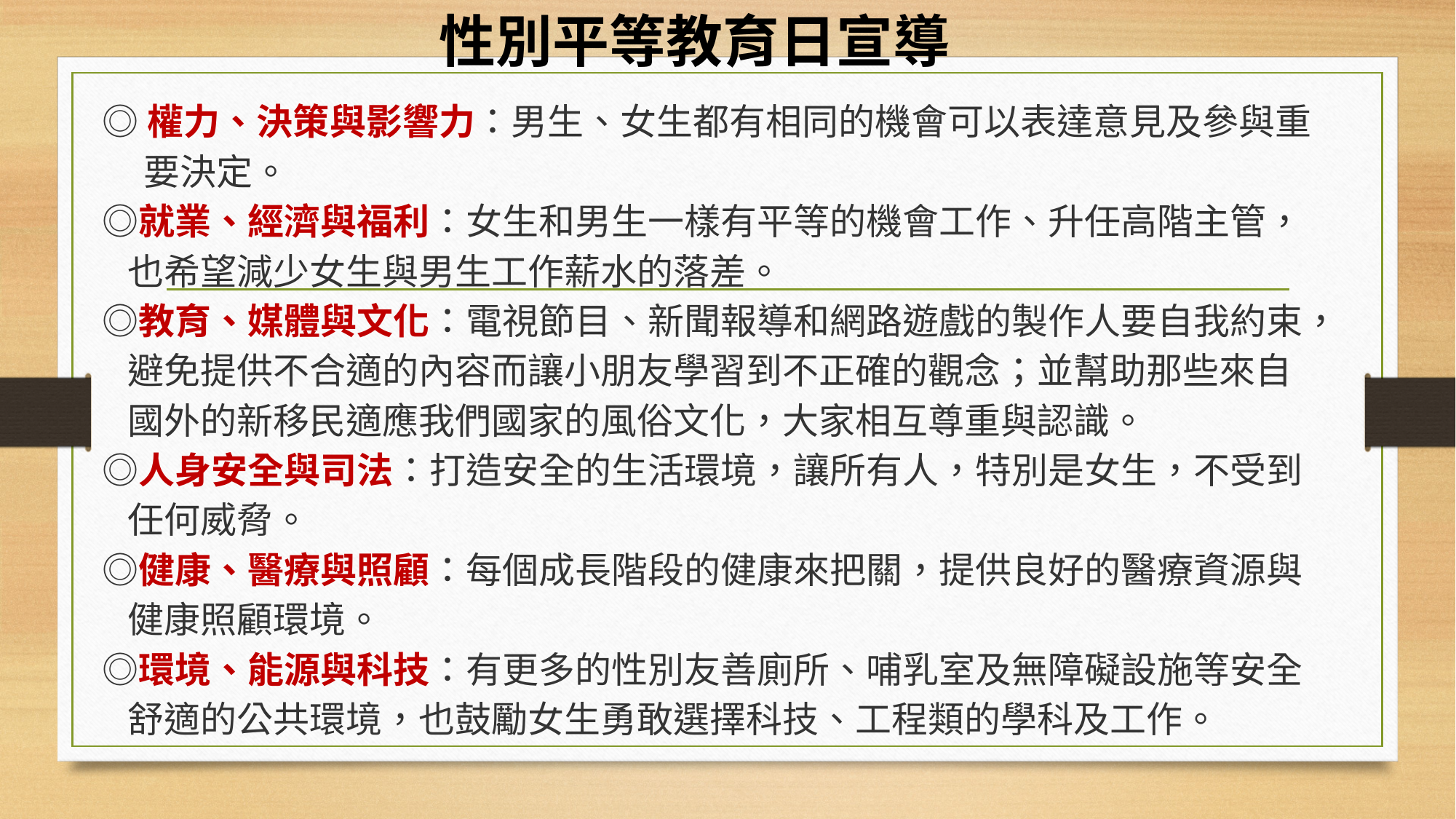

# 性別平等教育日宣導
◎權力、決策與影響力：男生、女生都有相同的機會可以表達意見及參與重
    要決定。 
◎就業、經濟與福利：女生和男生一樣有平等的機會工作、升任高階主管，
  也希望減少女生與男生工作薪水的落差。
◎教育、媒體與文化：電視節目、新聞報導和網路遊戲的製作人要自我約束，
  避免提供不合適的內容而讓小朋友學習到不正確的觀念；並幫助那些來自
  國外的新移民適應我們國家的風俗文化，大家相互尊重與認識。
◎人身安全與司法：打造安全的生活環境，讓所有人，特別是女生，不受到
  任何威脅。
◎健康、醫療與照顧：每個成長階段的健康來把關，提供良好的醫療資源與
  健康照顧環境。
◎環境、能源與科技：有更多的性別友善廁所、哺乳室及無障礙設施等安全
  舒適的公共環境，也鼓勵女生勇敢選擇科技、工程類的學科及工作。